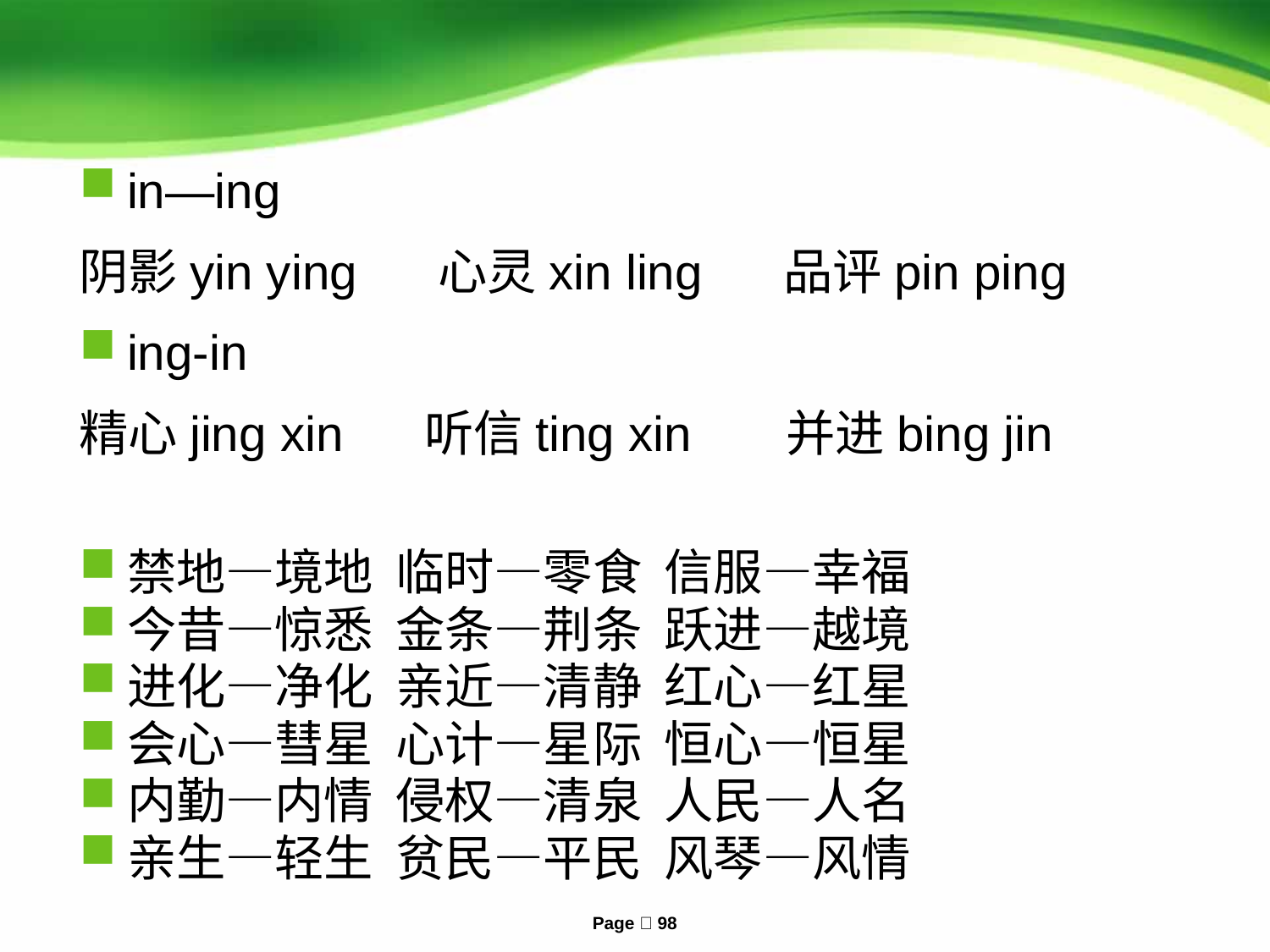

#
in—ing
阴影yin ying     心灵xin ling     品评pin ping
ing-in
精心jing xin     听信ting xin      并进bing jin

禁地—境地  临时—零食  信服—幸福
今昔—惊悉  金条—荆条  跃进—越境
进化—净化  亲近—清静  红心—红星
会心—彗星  心计—星际  恒心—恒星
内勤—内情  侵权—清泉  人民—人名
亲生—轻生  贫民—平民  风琴—风情